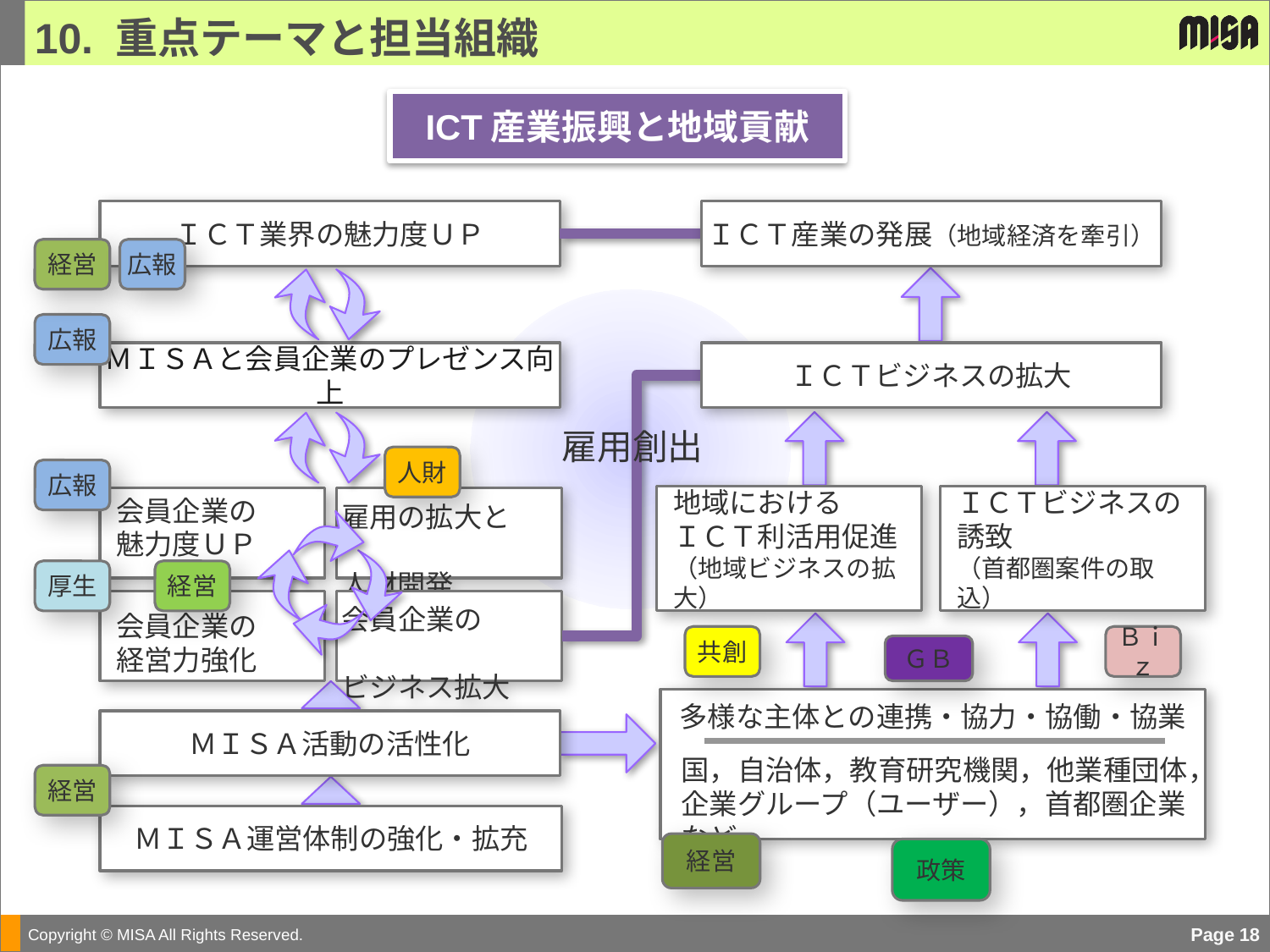

10. 重点テーマと担当組織
ICT産業振興と地域貢献
ＩＣＴ業界の魅力度ＵＰ
ＩＣＴ産業の発展（地域経済を牽引）
経営
広報

広報
ＭＩＳＡと会員企業のプレゼンス向上
ＩＣＴビジネスの拡大

雇用創出
人財
広報
地域における
ＩＣＴ利活用促進
（地域ビジネスの拡大）
ＩＣＴビジネスの誘致
（首都圏案件の取込）
会員企業の
魅力度ＵＰ
	雇用の拡大と
	人材開発

経営
厚生
会員企業の
経営力強化
	会員企業の
	ビジネス拡大

共創
Ｂｉｚ
ＧＢ

多様な主体との連携・協力・協働・協業
国，自治体，教育研究機関，他業種団体，
企業グループ（ユーザー），首都圏企業など

ＭＩＳＡ活動の活性化
経営

ＭＩＳＡ運営体制の強化・拡充
経営
政策